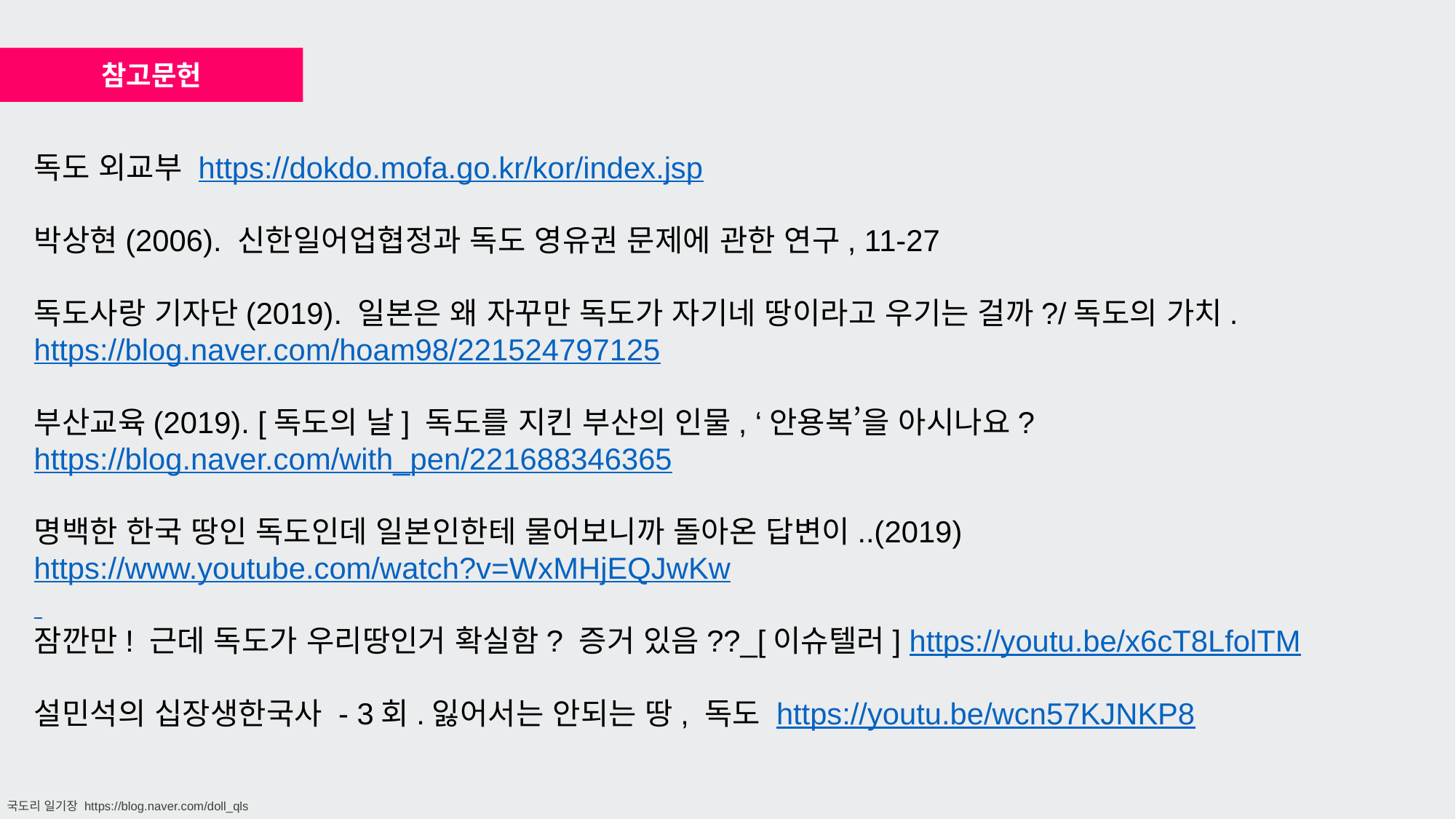

참고문헌
독도 외교부 https://dokdo.mofa.go.kr/kor/index.jsp

박상현(2006). 신한일어업협정과 독도 영유권 문제에 관한 연구, 11-27

독도사랑 기자단(2019). 일본은 왜 자꾸만 독도가 자기네 땅이라고 우기는 걸까?/독도의 가치.https://blog.naver.com/hoam98/221524797125

부산교육(2019). [독도의 날] 독도를 지킨 부산의 인물, ‘안용복’을 아시나요?
https://blog.naver.com/with_pen/221688346365

명백한 한국 땅인 독도인데 일본인한테 물어보니까 돌아온 답변이..(2019)
https://www.youtube.com/watch?v=WxMHjEQJwKw

잠깐만! 근데 독도가 우리땅인거 확실함? 증거 있음??_[이슈텔러] https://youtu.be/x6cT8LfolTM

설민석의 십장생한국사 - 3회.잃어서는 안되는 땅, 독도 https://youtu.be/wcn57KJNKP8
국도리 일기장 https://blog.naver.com/doll_qls